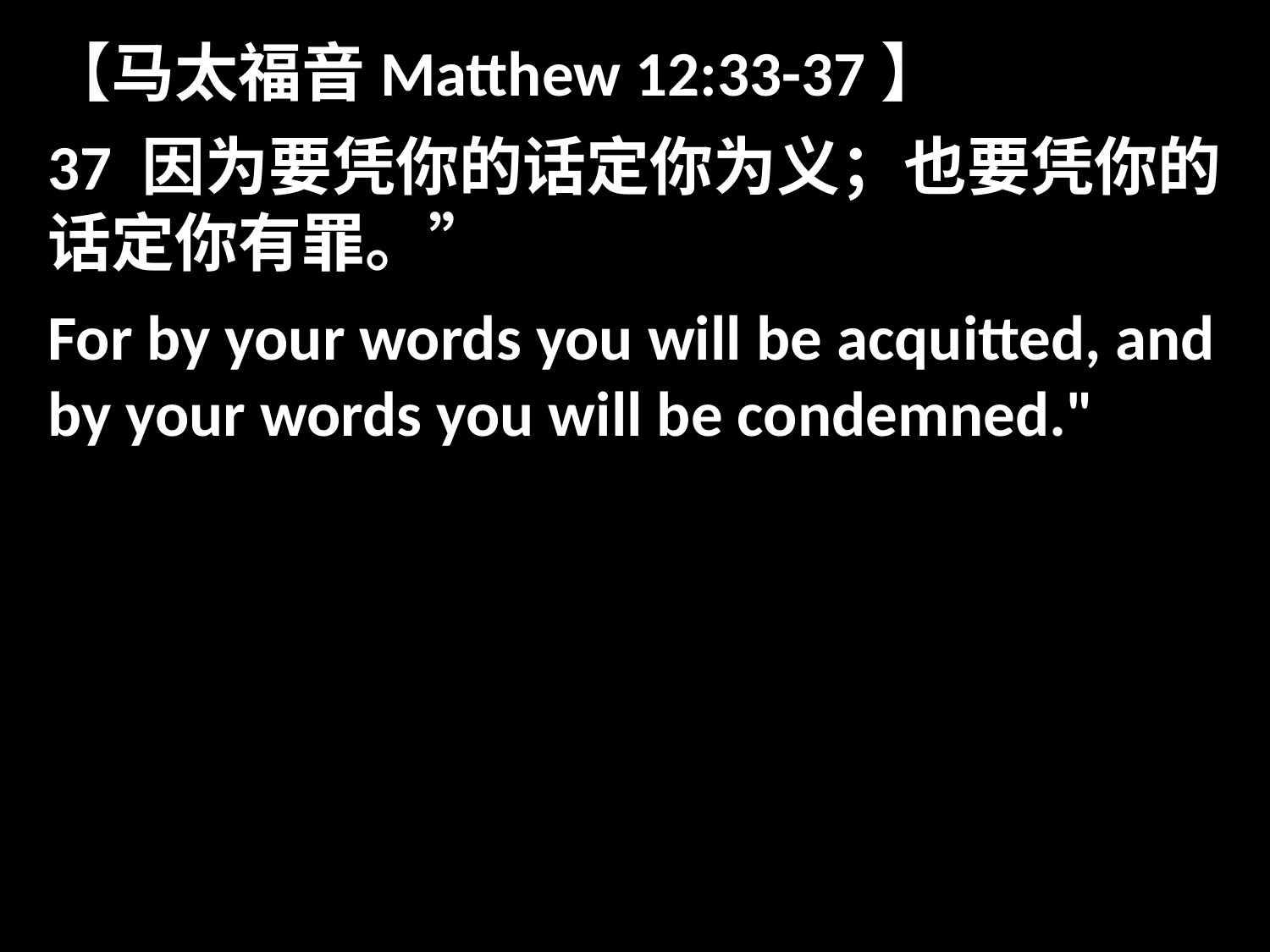

【马太福音Matthew 12:33-37】
37 因为要凭你的话定你为义；也要凭你的话定你有罪。”
For by your words you will be acquitted, and by your words you will be condemned."